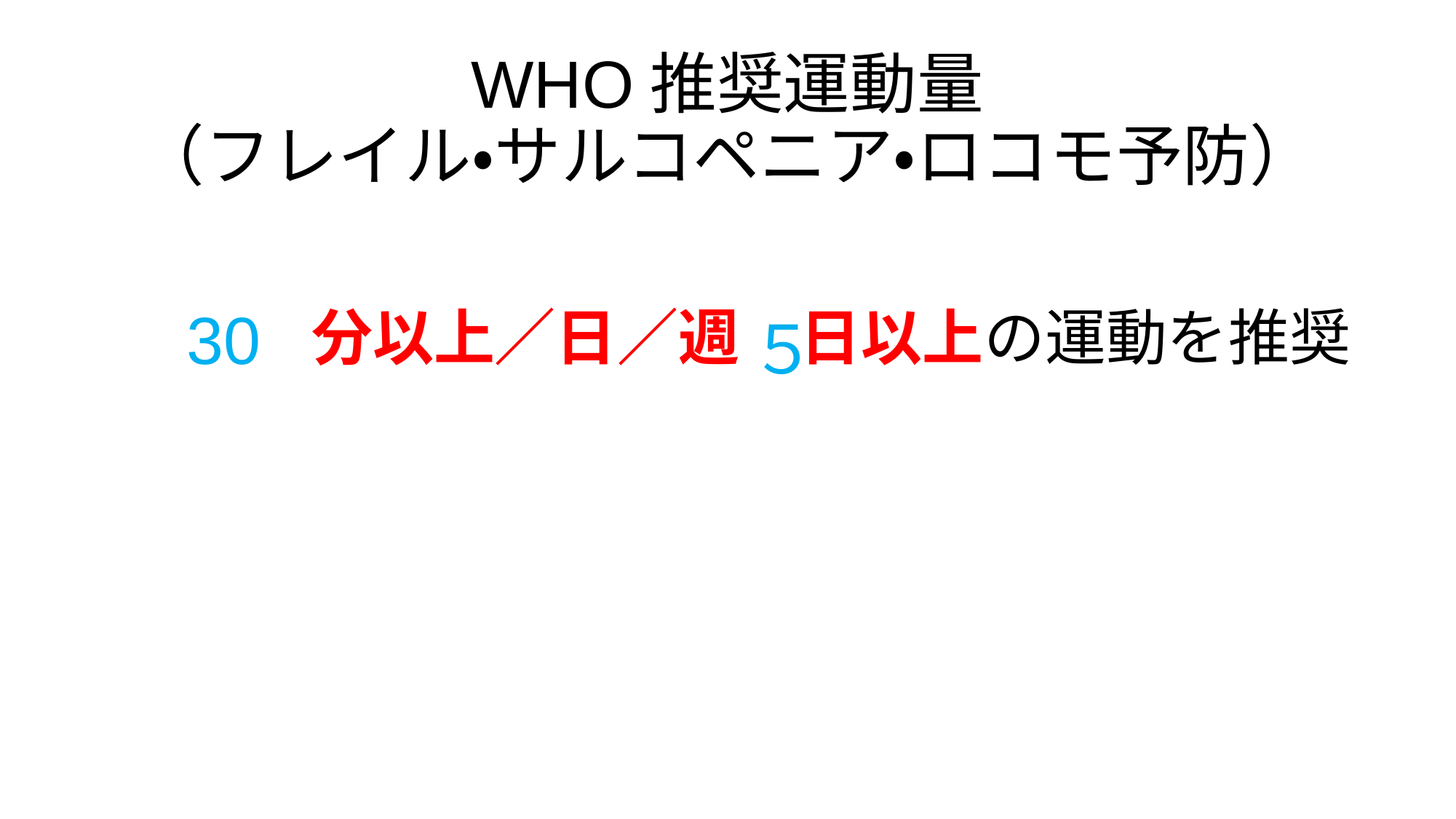

# WHO推奨運動量 （フレイル・サルコペニア・ロコモ予防）
30
　　　分以上／日／週　日以上の運動を推奨
５